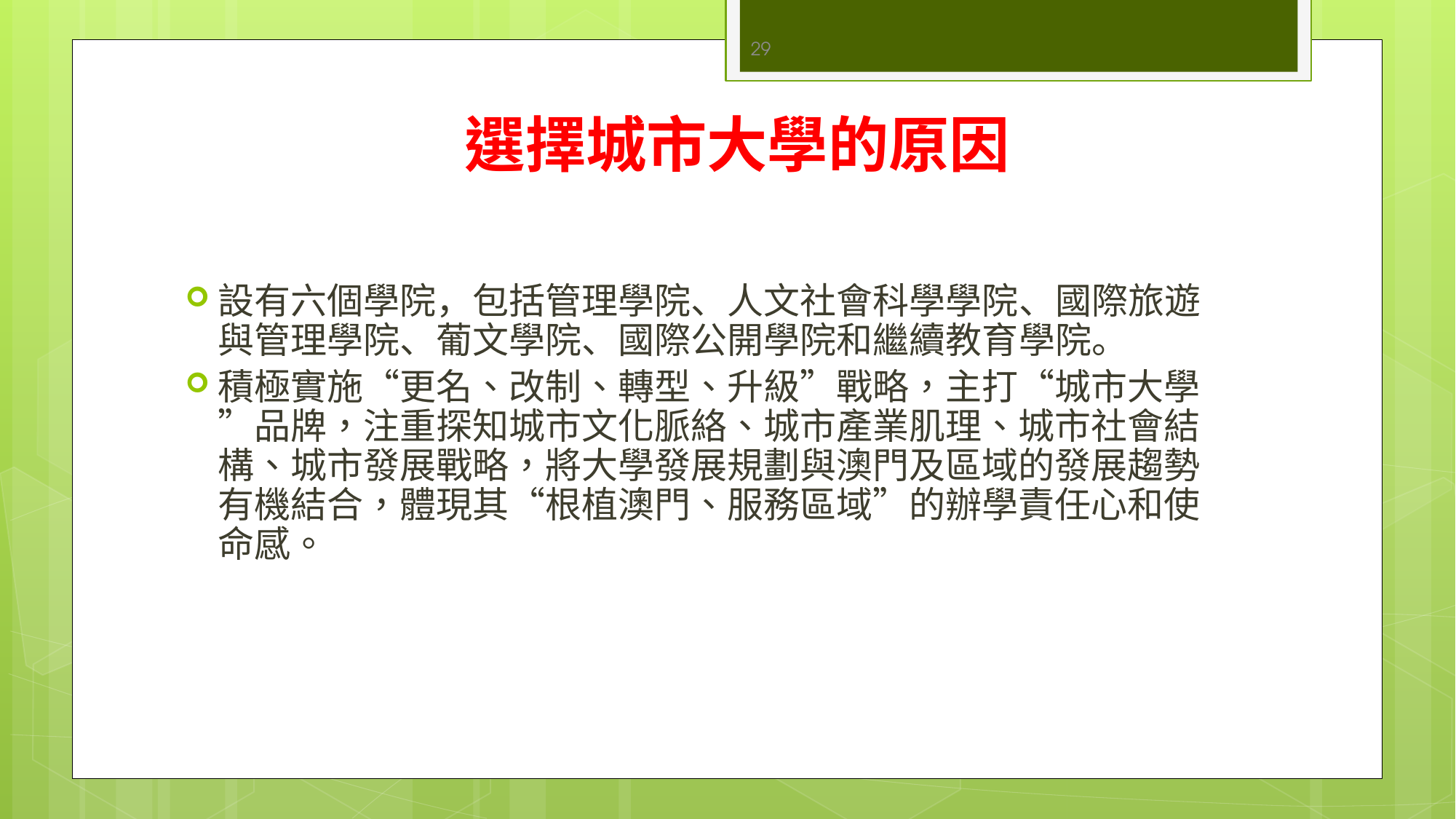

29
# 選擇城市大學的原因
設有六個學院，包括管理學院、人文社會科學學院、國際旅遊與管理學院、葡文學院、國際公開學院和繼續教育學院。
積極實施“更名、改制、轉型、升級”戰略，主打“城市大學”品牌，注重探知城市文化脈絡、城市產業肌理、城市社會結構、城市發展戰略，將大學發展規劃與澳門及區域的發展趨勢有機結合，體現其“根植澳門、服務區域”的辦學責任心和使命感。